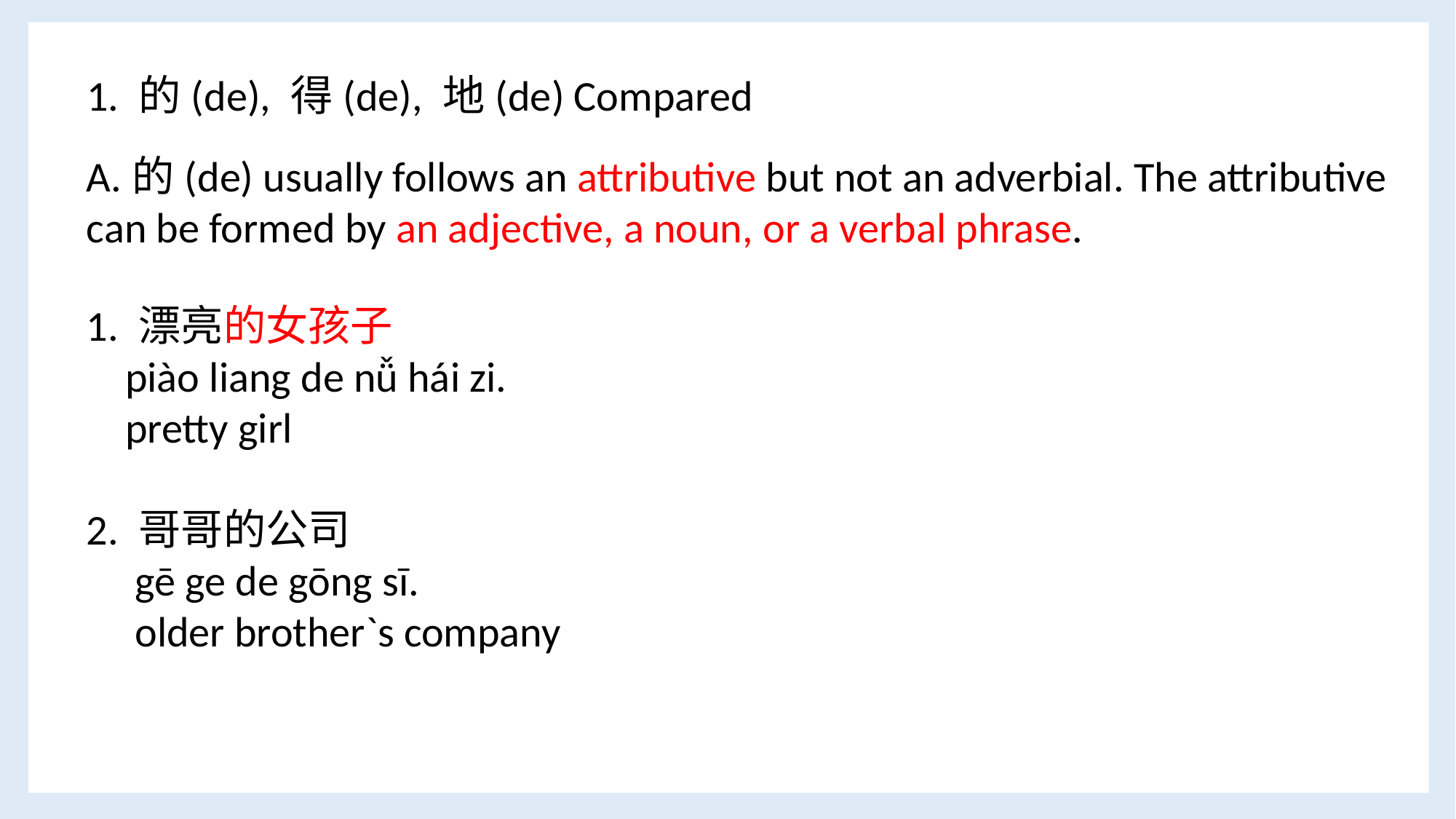

1. 的(de), 得(de), 地(de) Compared
A.的(de) usually follows an attributive but not an adverbial. The attributive can be formed by an adjective, a noun, or a verbal phrase.
1. 漂亮的女孩子
    piào liang de nǚ hái zi.
    pretty girl

2. 哥哥的公司
     gē ge de gōng sī.
     older brother`s company